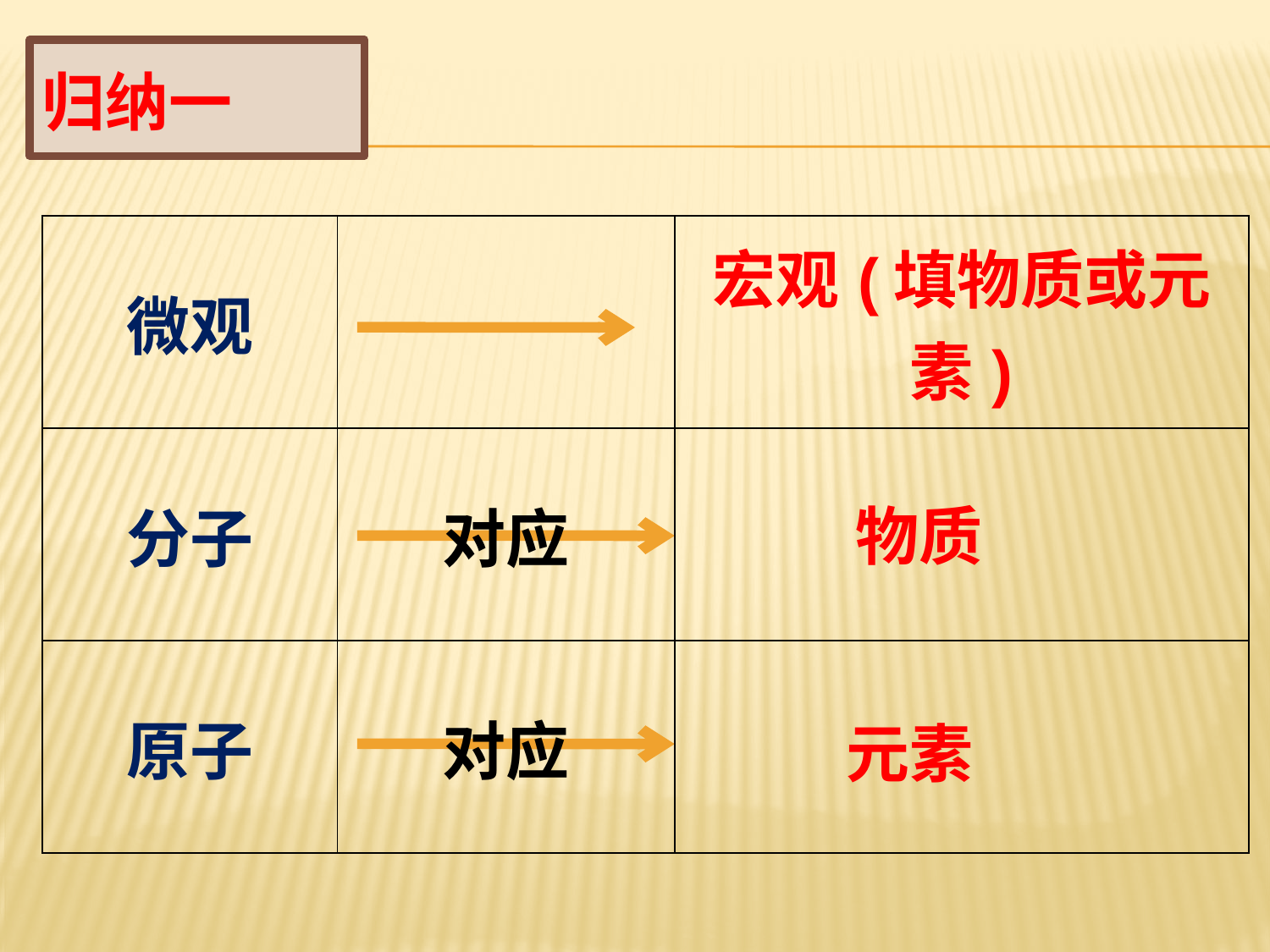

归纳一
| 微观 |  | 宏观(填物质或元素) |
| --- | --- | --- |
| 分子 | 对应 |  |
| 原子 | 对应 |  |
# 物质
元素